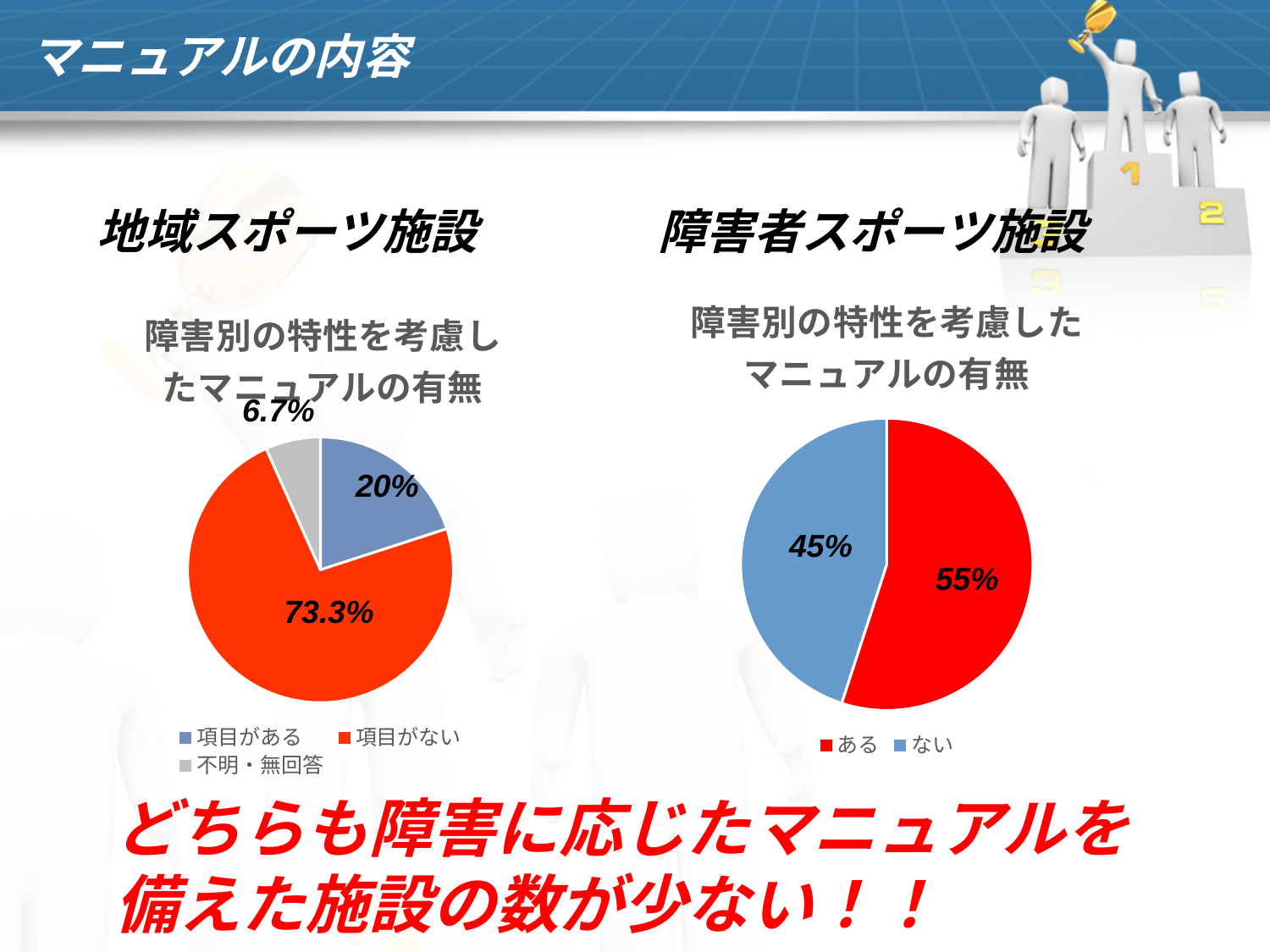

マニュアルの内容
障害者スポーツ施設
地域スポーツ施設

### Chart: 障害別の特性を考慮した
マニュアルの有無

| Category | 列1 |
|---|---|
| ある | 55.0 |
| ない | 45.0 |

### Chart: 障害別の特性を考慮したマニュアルの有無

| Category | マニュアルに障害別の特性を考慮した項目の有無 |
|---|---|
| 項目がある | 20.0 |
| 項目がない | 73.3 |
| 不明・無回答 | 6.7 |
6.7%
20%
45%
55%
73.3%
どちらも障害に応じたマニュアルを
備えた施設の数が少ない！！